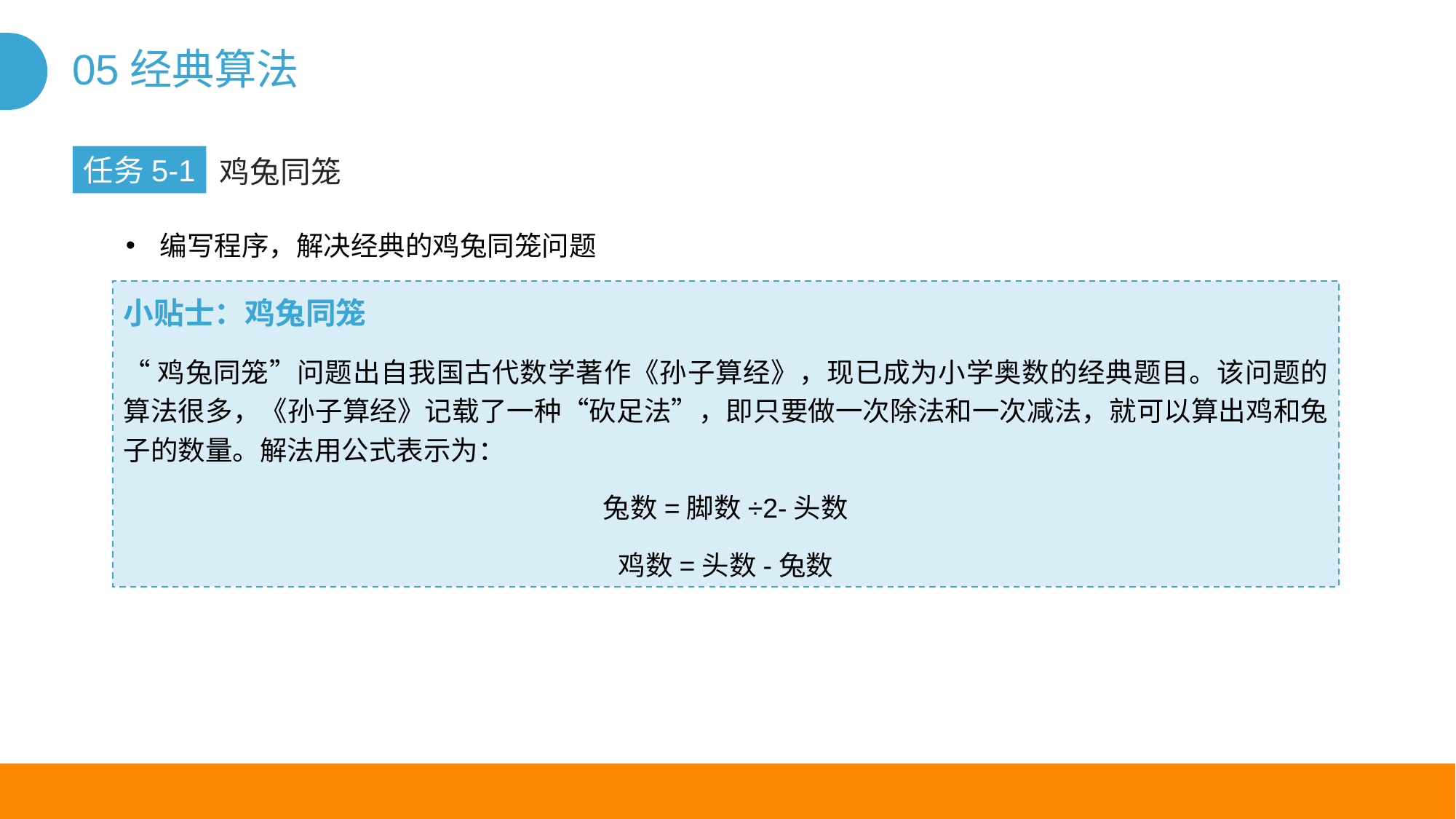

# 05经典算法
任务5-1
鸡兔同笼
编写程序，解决经典的鸡兔同笼问题
小贴士：鸡兔同笼
“鸡兔同笼”问题出自我国古代数学著作《孙子算经》，现已成为小学奥数的经典题目。该问题的算法很多，《孙子算经》记载了一种“砍足法”，即只要做一次除法和一次减法，就可以算出鸡和兔子的数量。解法用公式表示为：
兔数=脚数÷2-头数
鸡数=头数-兔数